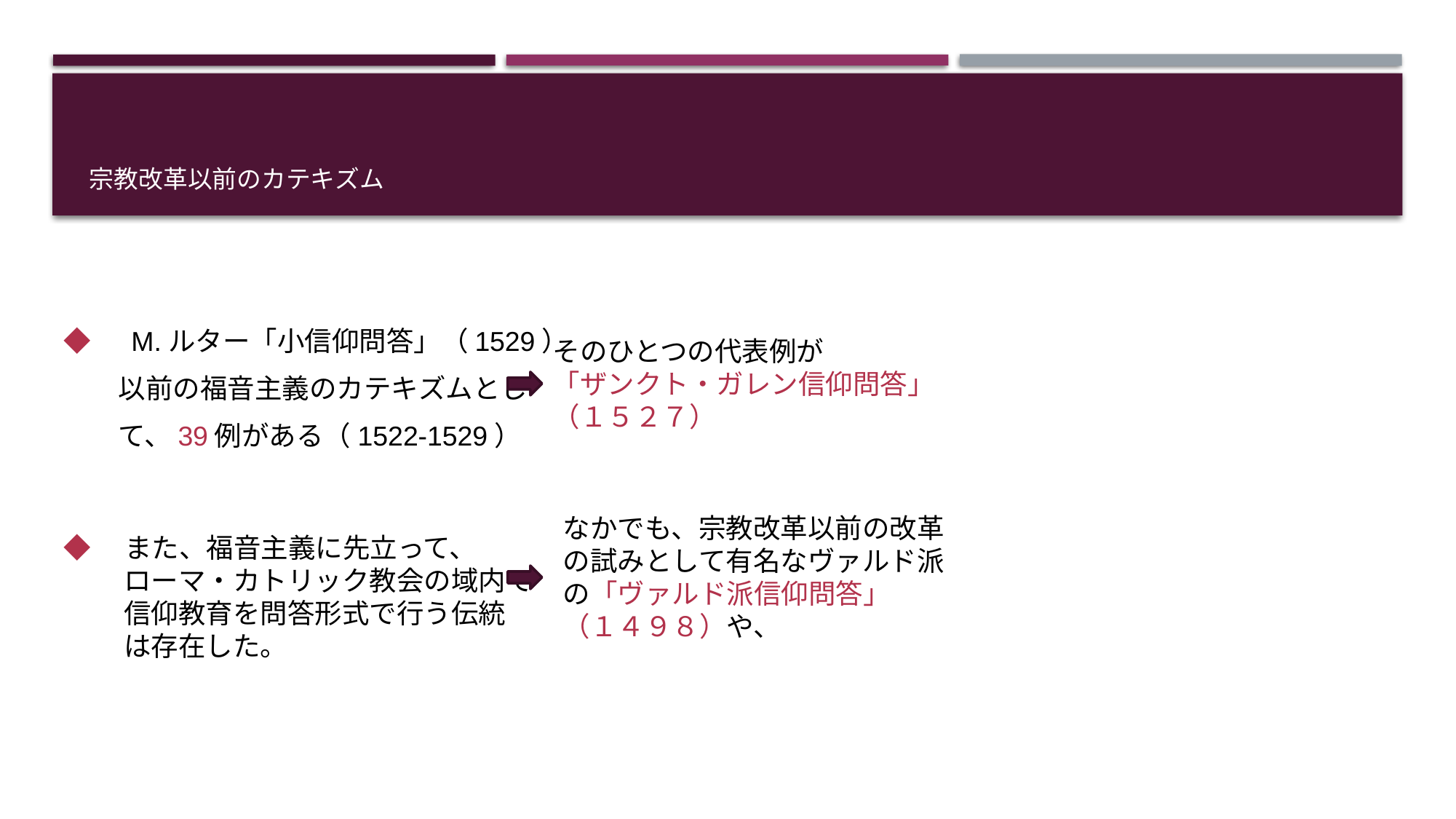

# 宗教改革以前のカテキズム

◆　M.ルター「小信仰問答」（1529）
　　以前の福音主義のカテキズムとし
　　て、39例がある（1522-1529）

そのひとつの代表例が
「ザンクト・ガレン信仰問答」
（１５２７）

なかでも、宗教改革以前の改革
の試みとして有名なヴァルド派
の「ヴァルド派信仰問答」
（１４９８）や、
◆　また、福音主義に先立って、
　　 ローマ・カトリック教会の域内で
　　 信仰教育を問答形式で行う伝統
　　 は存在した。